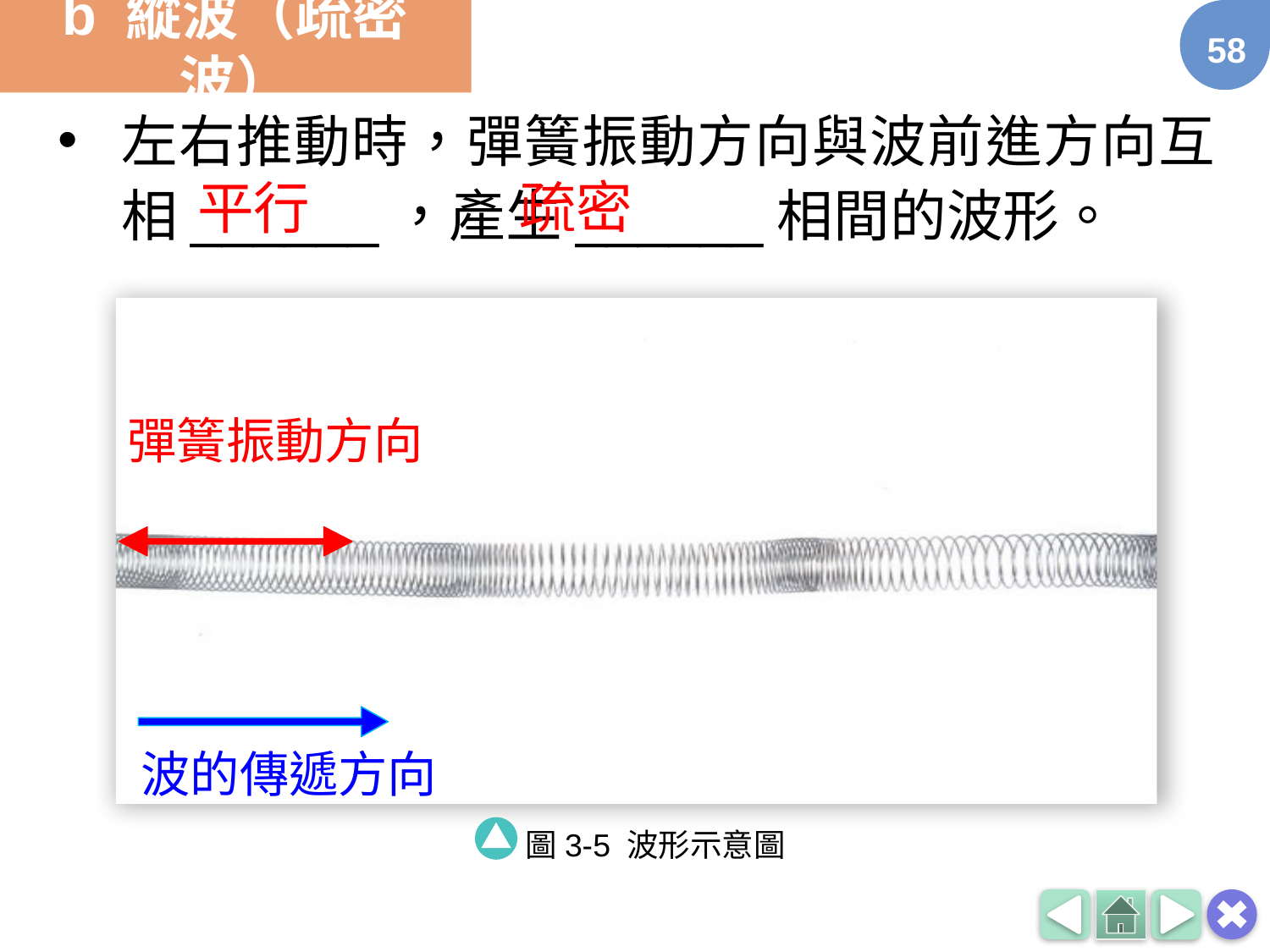

b 縱波（疏密波）
58
左右推動時，彈簧振動方向與波前進方向互相______，產生______相間的波形。
疏密
平行

彈簧振動方向

波的傳遞方向
圖3-5 波形示意圖